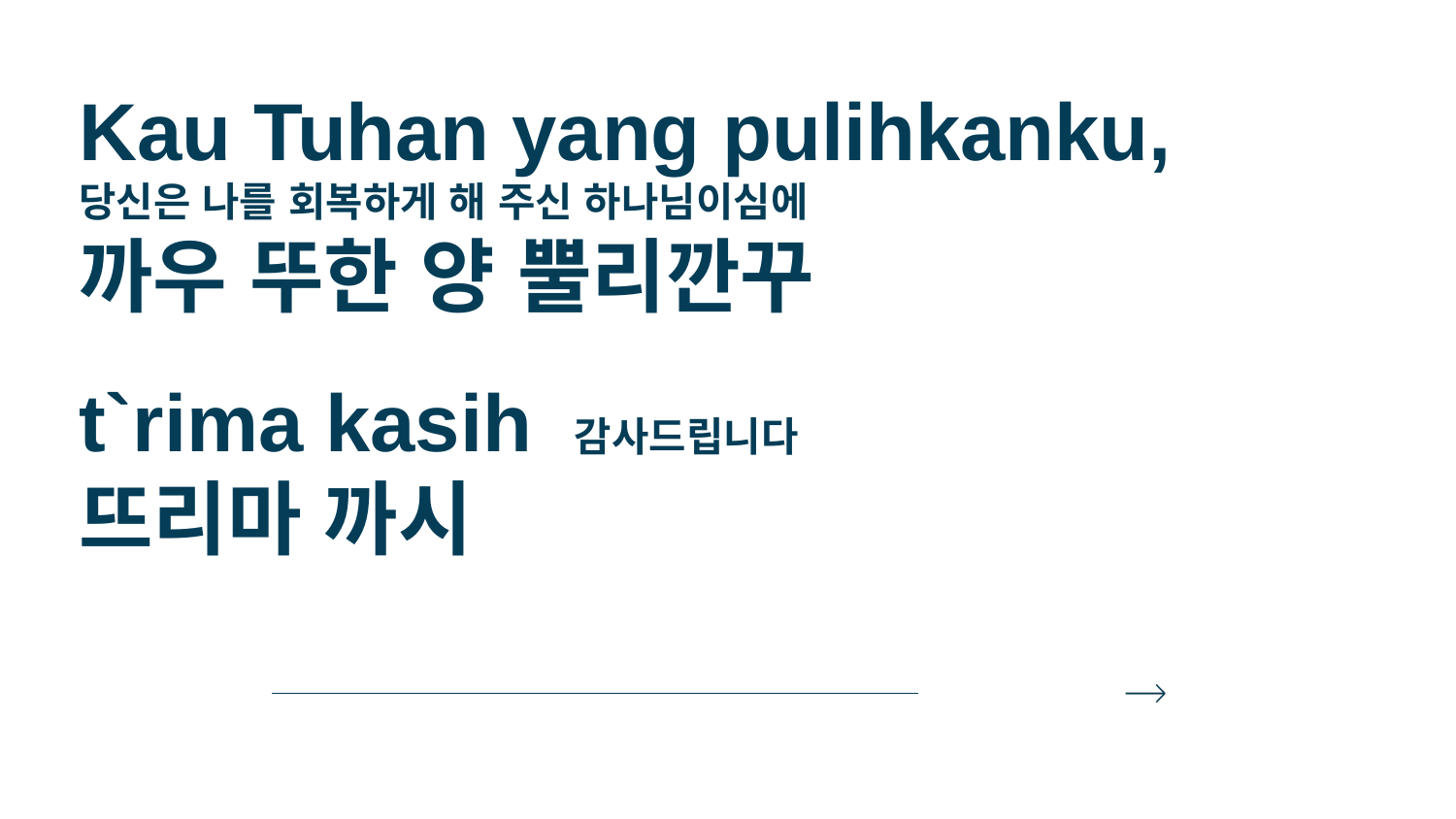

Kau Tuhan yang pulihkanku,
당신은 나를 회복하게 해 주신 하나님이심에
까우 뚜한 양 뿔리깐꾸

t`rima kasih 감사드립니다
뜨리마 까시